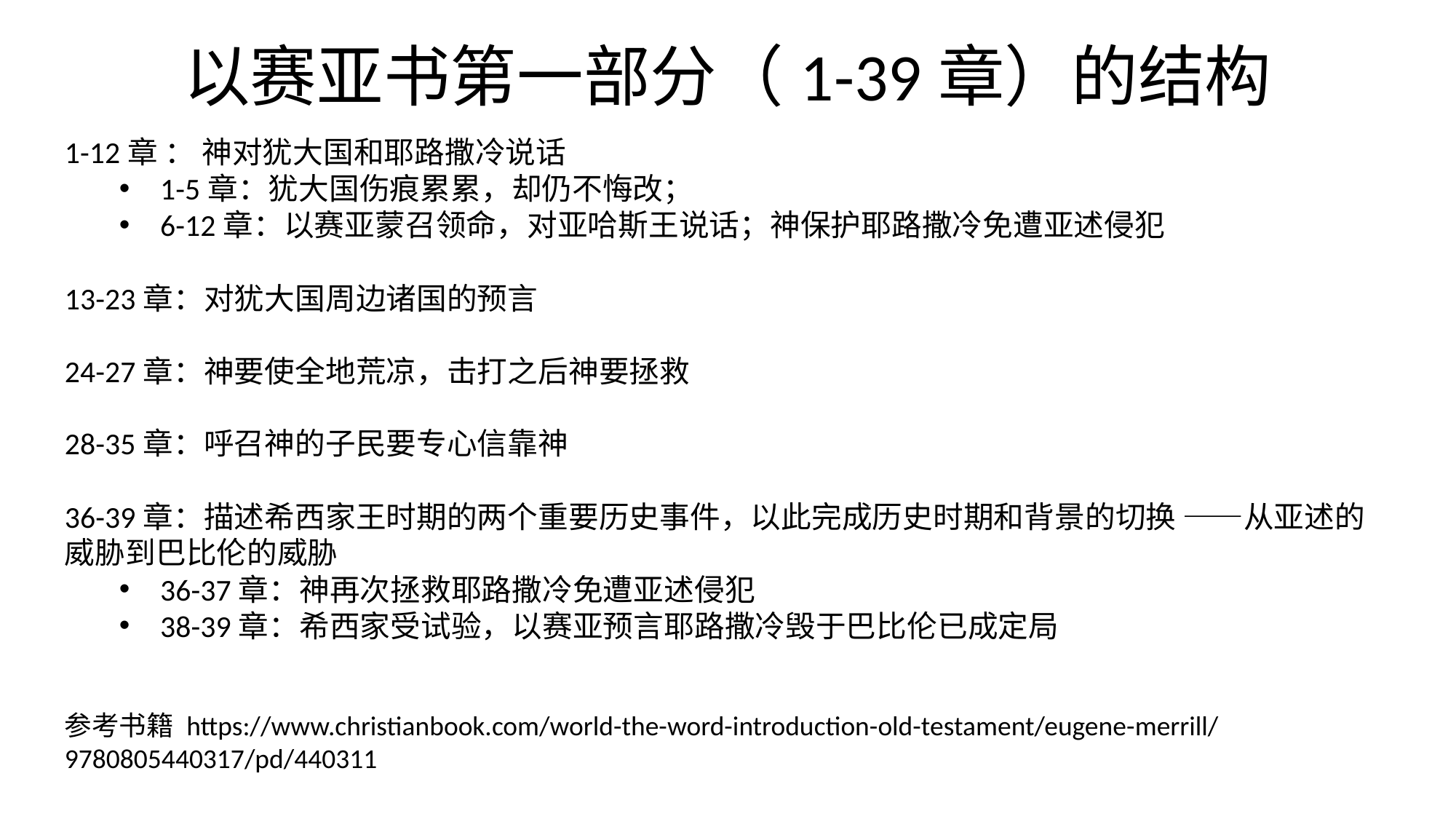

# 以赛亚书第一部分（1-39章）的结构
1-12章 ： 神对犹大国和耶路撒冷说话
1-5章：犹大国伤痕累累，却仍不悔改；
6-12章：以赛亚蒙召领命，对亚哈斯王说话；神保护耶路撒冷免遭亚述侵犯

13-23章：对犹大国周边诸国的预言

24-27章：神要使全地荒凉，击打之后神要拯救

28-35章：呼召神的子民要专心信靠神

36-39章：描述希西家王时期的两个重要历史事件，以此完成历史时期和背景的切换 ——从亚述的威胁到巴比伦的威胁
36-37章：神再次拯救耶路撒冷免遭亚述侵犯
38-39章：希西家受试验，以赛亚预言耶路撒冷毁于巴比伦已成定局

参考书籍 https://www.christianbook.com/world-the-word-introduction-old-testament/eugene-merrill/9780805440317/pd/440311